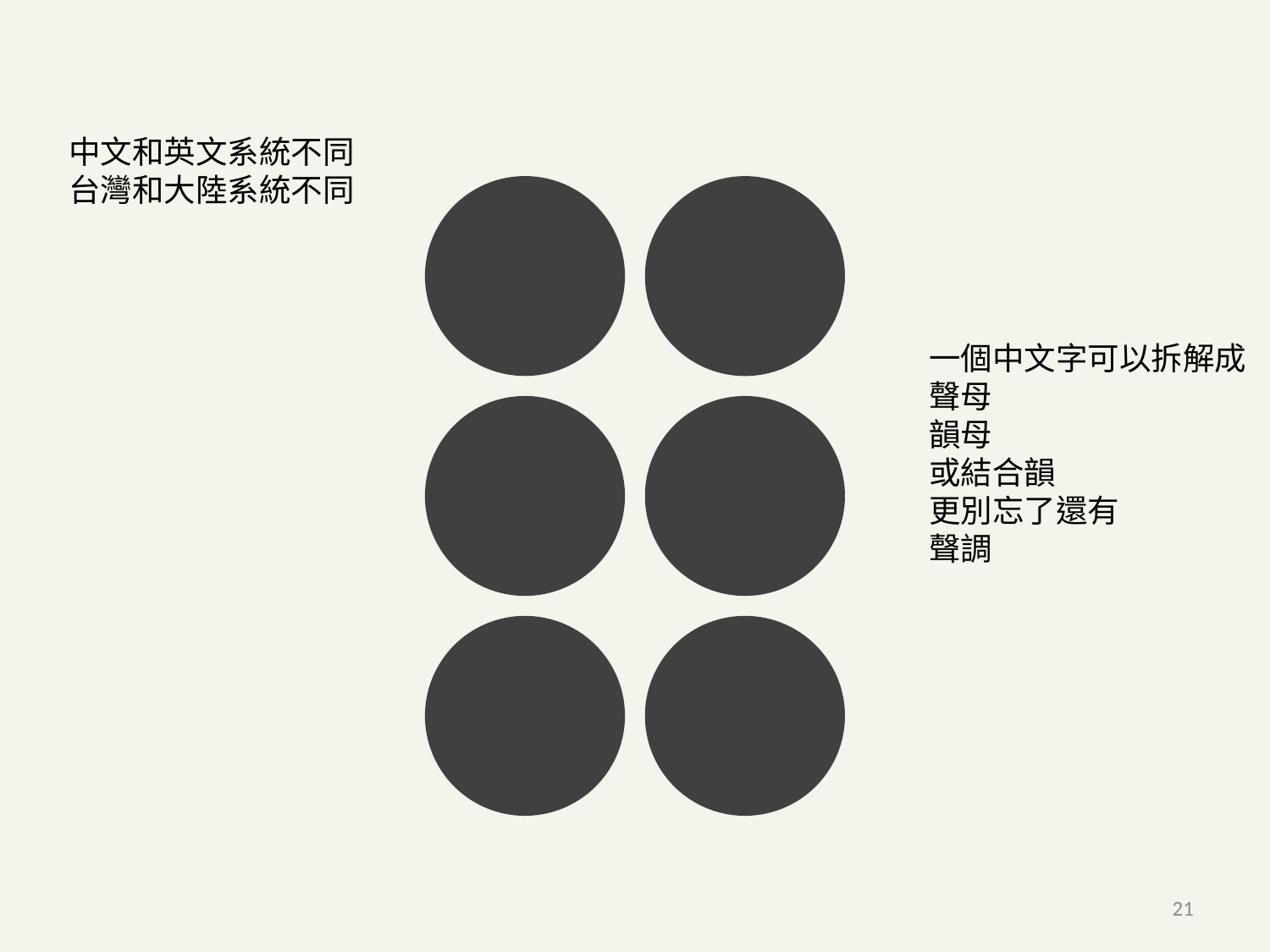

中文和英文系統不同
台灣和大陸系統不同

一個中文字可以拆解成
聲母
韻母
或結合韻
更別忘了還有
聲調

21